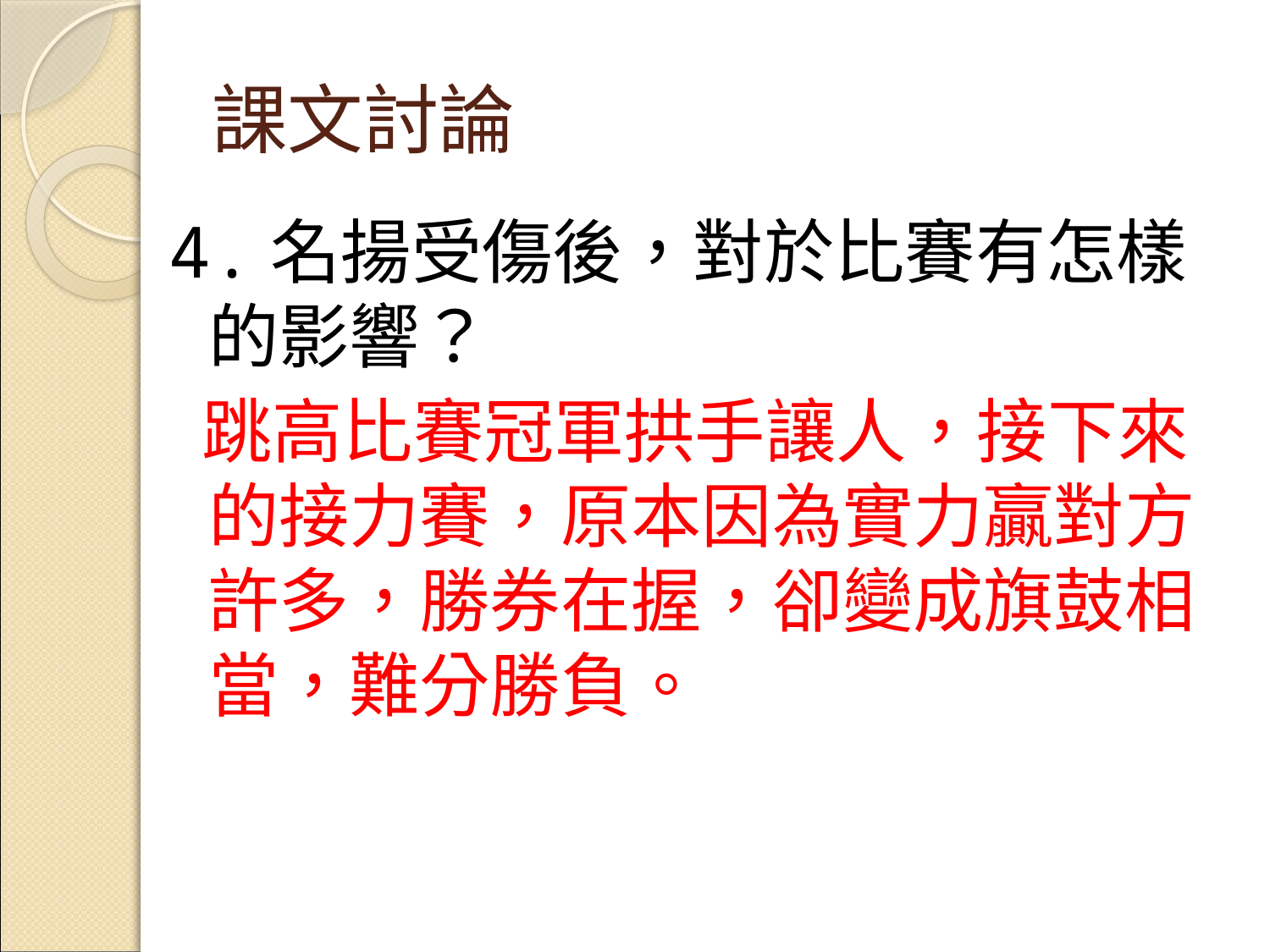

課文討論
4.名揚受傷後，對於比賽有怎樣的影響？
 跳高比賽冠軍拱手讓人，接下來的接力賽，原本因為實力贏對方許多，勝券在握，卻變成旗鼓相當，難分勝負。